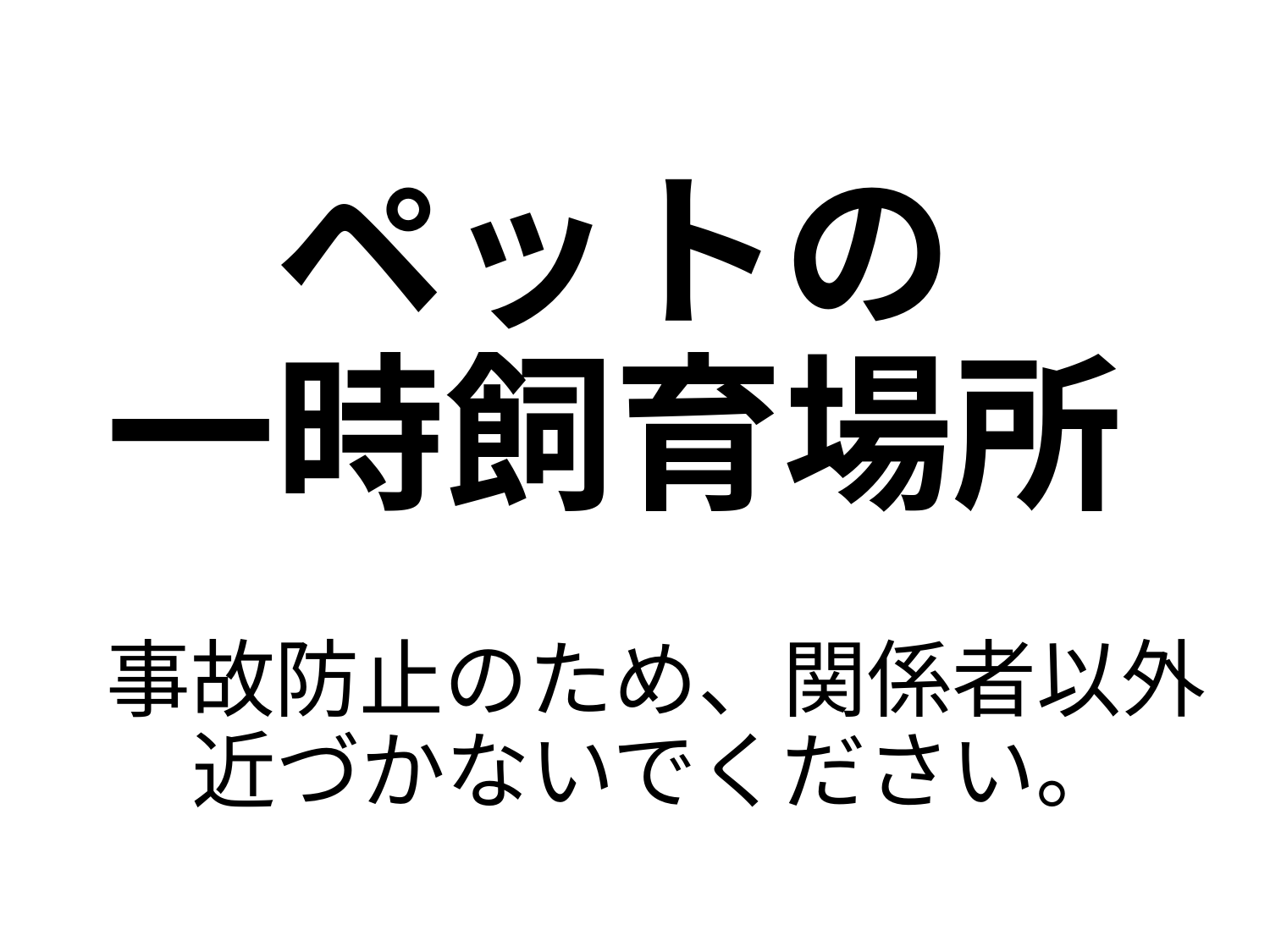

# ペットの 一時飼育場所
事故防止のため、関係者以外近づかないでください。